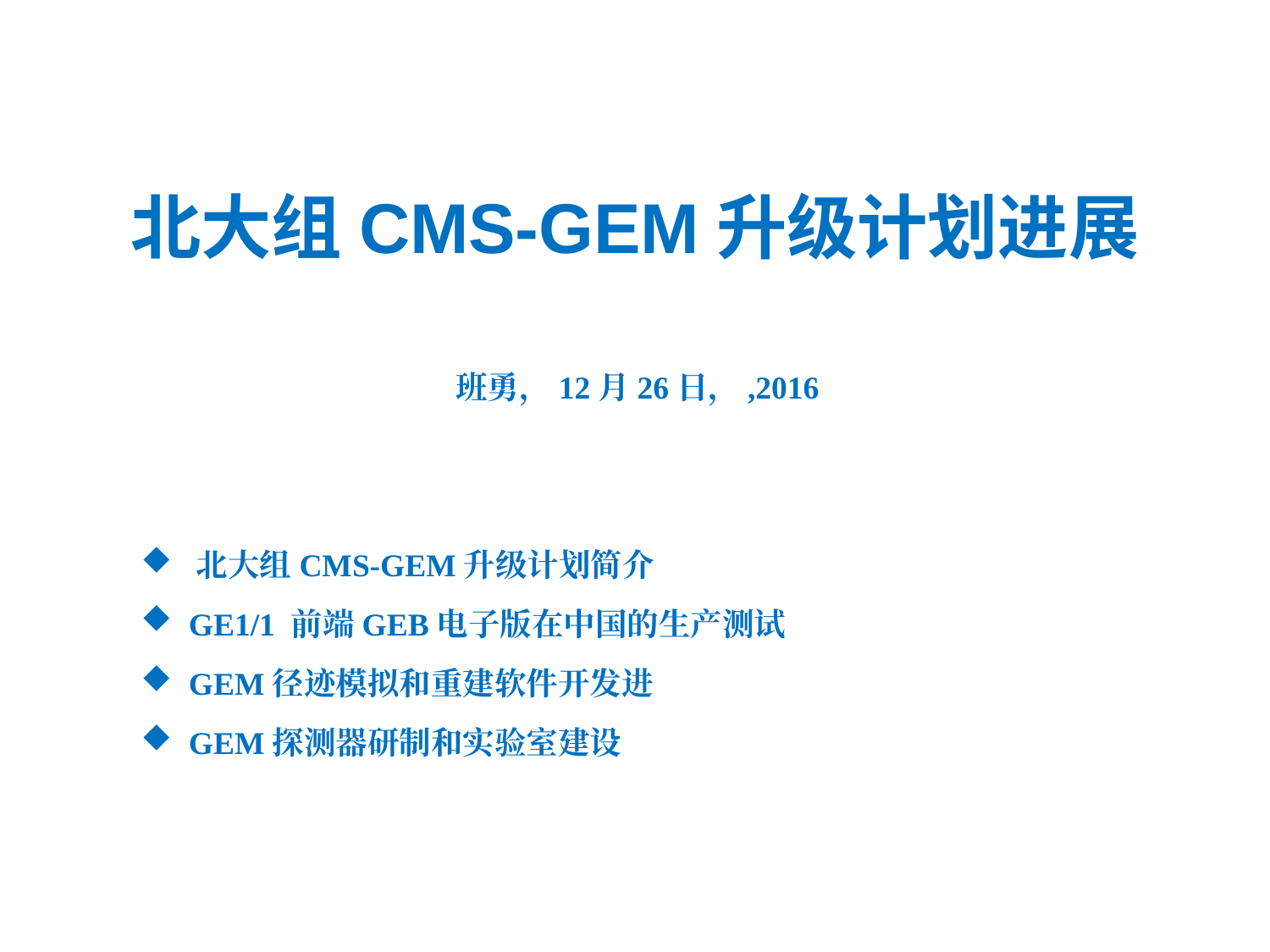

# 北大组CMS-GEM升级计划进展
班勇，12月26日，,2016

  北大组CMS-GEM升级计划简介
  GE1/1 前端GEB电子版在中国的生产测试
  GEM径迹模拟和重建软件开发进
  GEM探测器研制和实验室建设